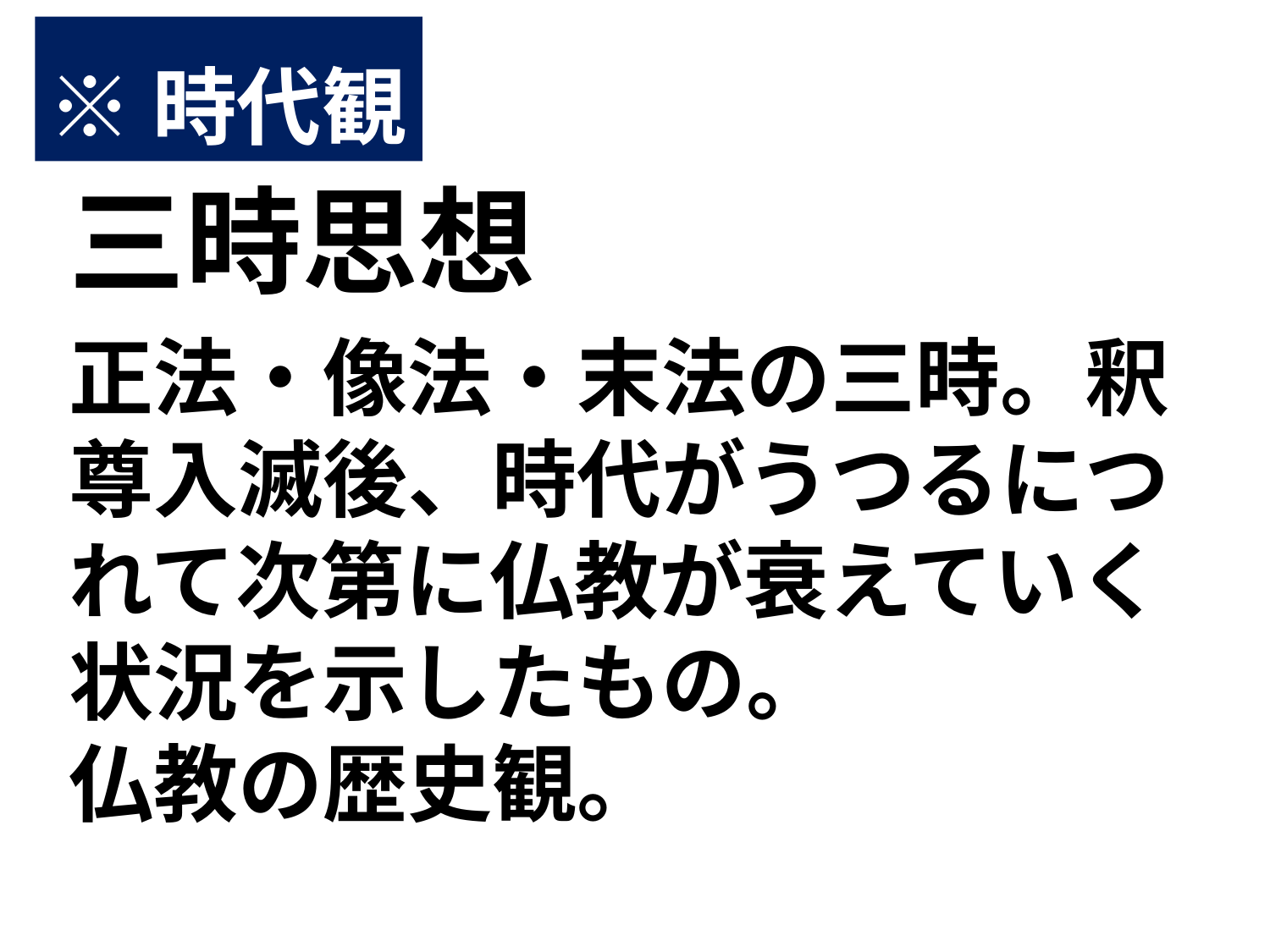

※時代観
三時思想

正法・像法・末法の三時。釈尊入滅後、時代がうつるにつれて次第に仏教が衰えていく状況を示したもの。
仏教の歴史観。